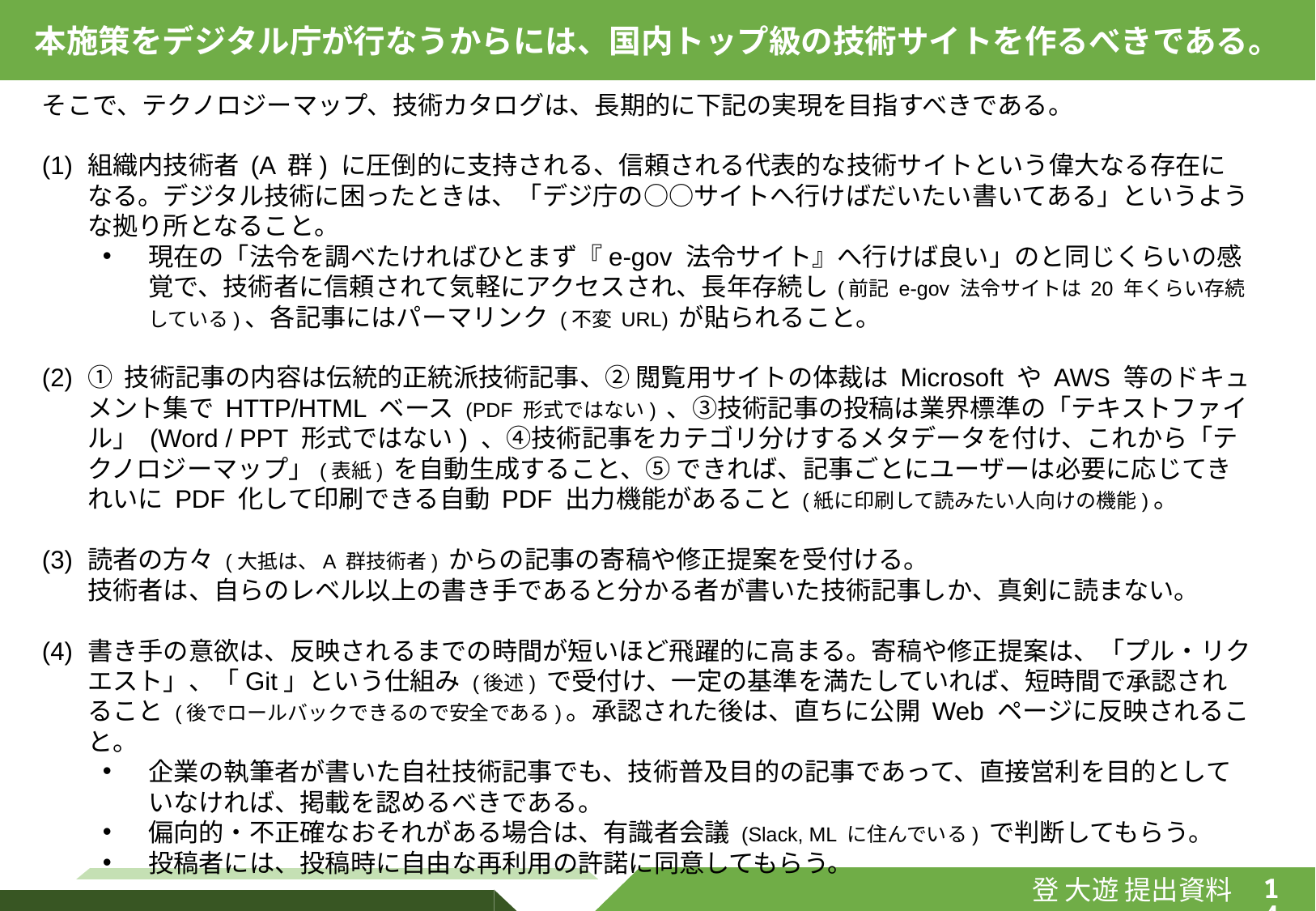

本施策をデジタル庁が行なうからには、国内トップ級の技術サイトを作るべきである。
そこで、テクノロジーマップ、技術カタログは、長期的に下記の実現を目指すべきである。

組織内技術者 (A 群) に圧倒的に支持される、信頼される代表的な技術サイトという偉大なる存在になる。デジタル技術に困ったときは、「デジ庁の○○サイトへ行けばだいたい書いてある」というような拠り所となること。
現在の「法令を調べたければひとまず『e-gov 法令サイト』へ行けば良い」のと同じくらいの感覚で、技術者に信頼されて気軽にアクセスされ、長年存続し (前記 e-gov 法令サイトは 20 年くらい存続している)、各記事にはパーマリンク (不変 URL) が貼られること。
① 技術記事の内容は伝統的正統派技術記事、② 閲覧用サイトの体裁は Microsoft や AWS 等のドキュメント集で HTTP/HTML ベース (PDF 形式ではない) 、③技術記事の投稿は業界標準の「テキストファイル」 (Word / PPT 形式ではない) 、④技術記事をカテゴリ分けするメタデータを付け、これから「テクノロジーマップ」(表紙) を自動生成すること、⑤ できれば、記事ごとにユーザーは必要に応じてきれいに PDF 化して印刷できる自動 PDF 出力機能があること (紙に印刷して読みたい人向けの機能)。
読者の方々 (大抵は、A 群技術者) からの記事の寄稿や修正提案を受付ける。
技術者は、自らのレベル以上の書き手であると分かる者が書いた技術記事しか、真剣に読まない。
書き手の意欲は、反映されるまでの時間が短いほど飛躍的に高まる。寄稿や修正提案は、「プル・リクエスト」、「Git」という仕組み (後述) で受付け、一定の基準を満たしていれば、短時間で承認されること (後でロールバックできるので安全である)。承認された後は、直ちに公開 Web ページに反映されること。
企業の執筆者が書いた自社技術記事でも、技術普及目的の記事であって、直接営利を目的としていなければ、掲載を認めるべきである。
偏向的・不正確なおそれがある場合は、有識者会議 (Slack, ML に住んでいる) で判断してもらう。
投稿者には、投稿時に自由な再利用の許諾に同意してもらう。
登 大遊 提出資料

14